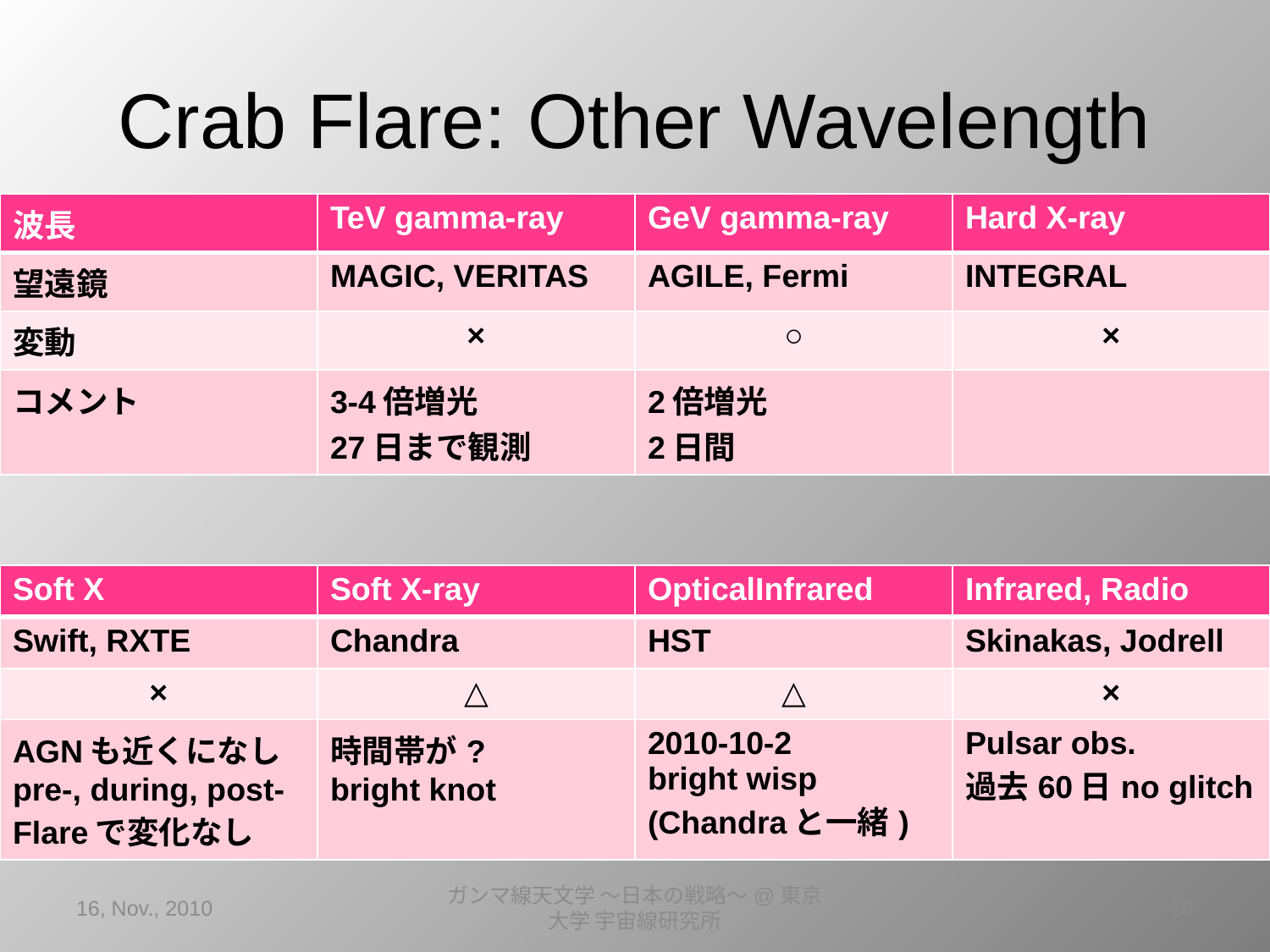

# Crab Flare: Other Wavelength
| 波長 | TeV gamma-ray | GeV gamma-ray | Hard X-ray |
| --- | --- | --- | --- |
| 望遠鏡 | MAGIC, VERITAS | AGILE, Fermi | INTEGRAL |
| 変動 | × | ○ | × |
| コメント | 3-4倍増光 27日まで観測 | 2倍増光 2日間 |  |
| Soft X | Soft X-ray | OpticalInfrared | Infrared, Radio |
| --- | --- | --- | --- |
| Swift, RXTE | Chandra | HST | Skinakas, Jodrell |
| × | △ | △ | × |
| AGNも近くになし pre-, during, post-Flareで変化なし | 時間帯が? bright knot | 2010-10-2 bright wisp (Chandraと一緒) | Pulsar obs. 過去60日no glitch |
16, Nov., 2010
ガンマ線天文学 ～日本の戦略～@東京大学 宇宙線研究所
18